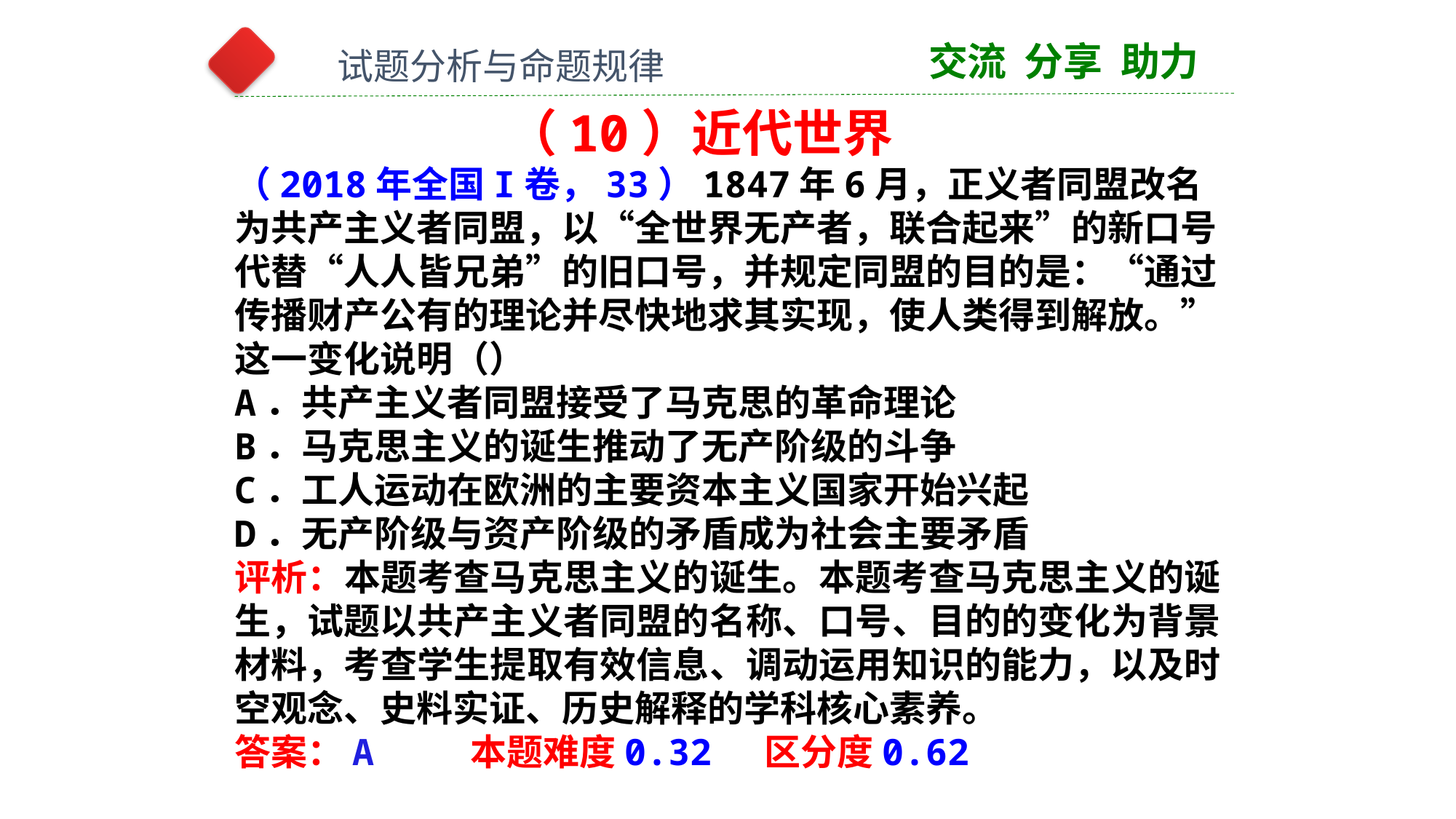

交流  分享  助力

试题分析与命题规律
（10）近代世界
（2018年全国I卷，33）1847年6月，正义者同盟改名为共产主义者同盟，以“全世界无产者，联合起来”的新口号代替“人人皆兄弟”的旧口号，并规定同盟的目的是：“通过传播财产公有的理论并尽快地求其实现，使人类得到解放。”这一变化说明（）
A．共产主义者同盟接受了马克思的革命理论
B．马克思主义的诞生推动了无产阶级的斗争
C．工人运动在欧洲的主要资本主义国家开始兴起
D．无产阶级与资产阶级的矛盾成为社会主要矛盾
评析：本题考查马克思主义的诞生。本题考查马克思主义的诞生，试题以共产主义者同盟的名称、口号、目的的变化为背景材料，考查学生提取有效信息、调动运用知识的能力，以及时空观念、史料实证、历史解释的学科核心素养。
答案：A    本题难度0.32  区分度0.62